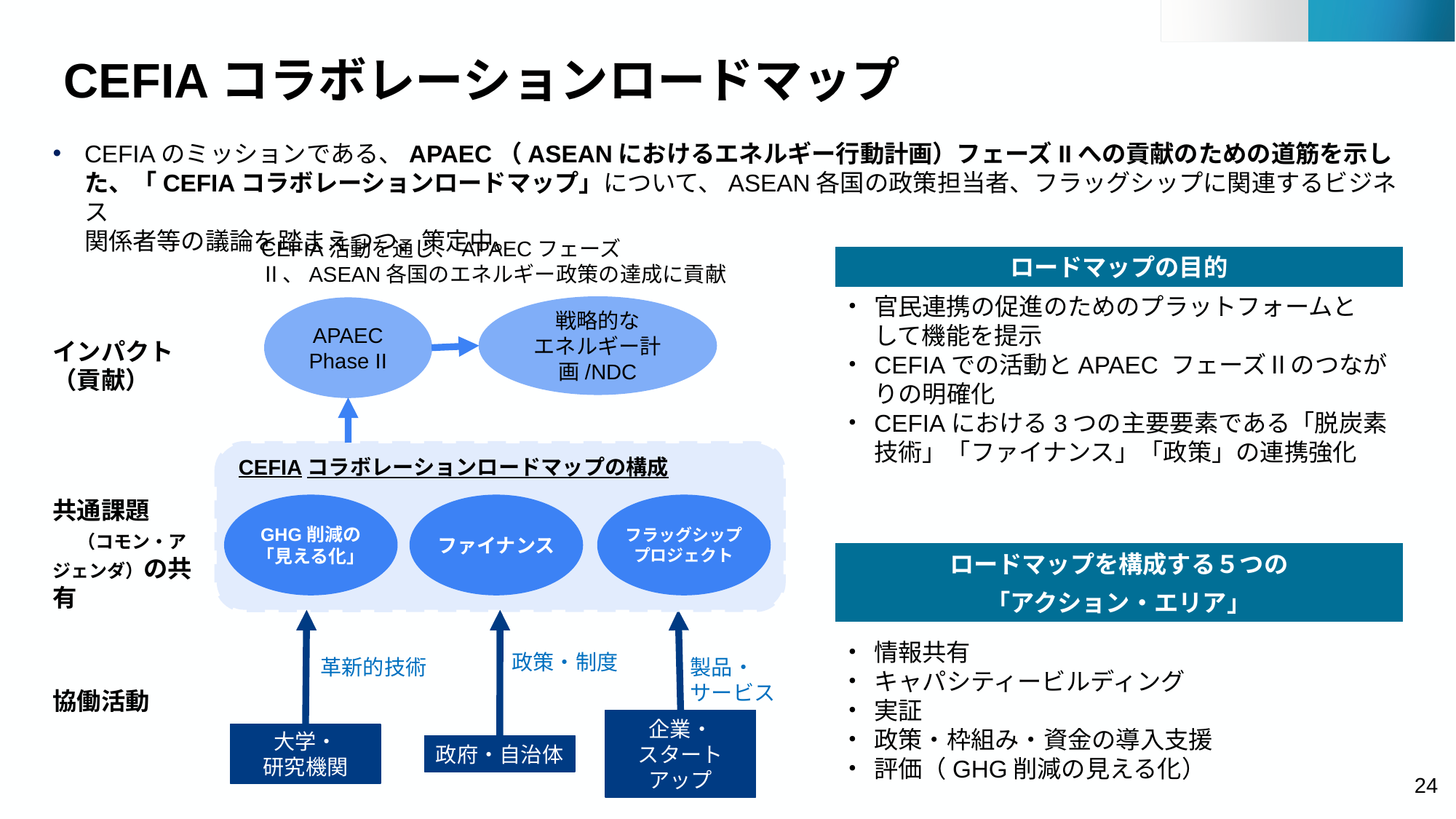

# CEFIAコラボレーションロードマップ
CEFIAのミッションである、APAEC（ASEANにおけるエネルギー行動計画）フェーズIIへの貢献のための道筋を示した、「CEFIAコラボレーションロードマップ」について、ASEAN各国の政策担当者、フラッグシップに関連するビジネス
関係者等の議論を踏まえつつ、策定中。
CEFIA活動を通じ、APAECフェーズⅡ、ASEAN各国のエネルギー政策の達成に貢献
ロードマップの目的
官民連携の促進のためのプラットフォームと
して機能を提示
CEFIAでの活動とAPAEC フェーズⅡのつながりの明確化
CEFIAにおける3つの主要要素である「脱炭素
技術」「ファイナンス」「政策」の連携強化
戦略的な
エネルギー計画/NDC
APAEC
Phase II
インパクト（貢献）

CEFIAコラボレーションロードマップの構成
共通課題　　　（コモン・アジェンダ）の共有
GHG削減の
「見える化」
ファイナンス
フラッグシップ
プロジェクト
ロードマップを構成する５つの
「アクション・エリア」
情報共有
キャパシティービルディング
実証
政策・枠組み・資金の導入支援
評価（GHG削減の見える化）
政策・制度
革新的技術
製品・
サービス
協働活動
企業・
スタート
アップ
大学・
研究機関
政府・自治体
24